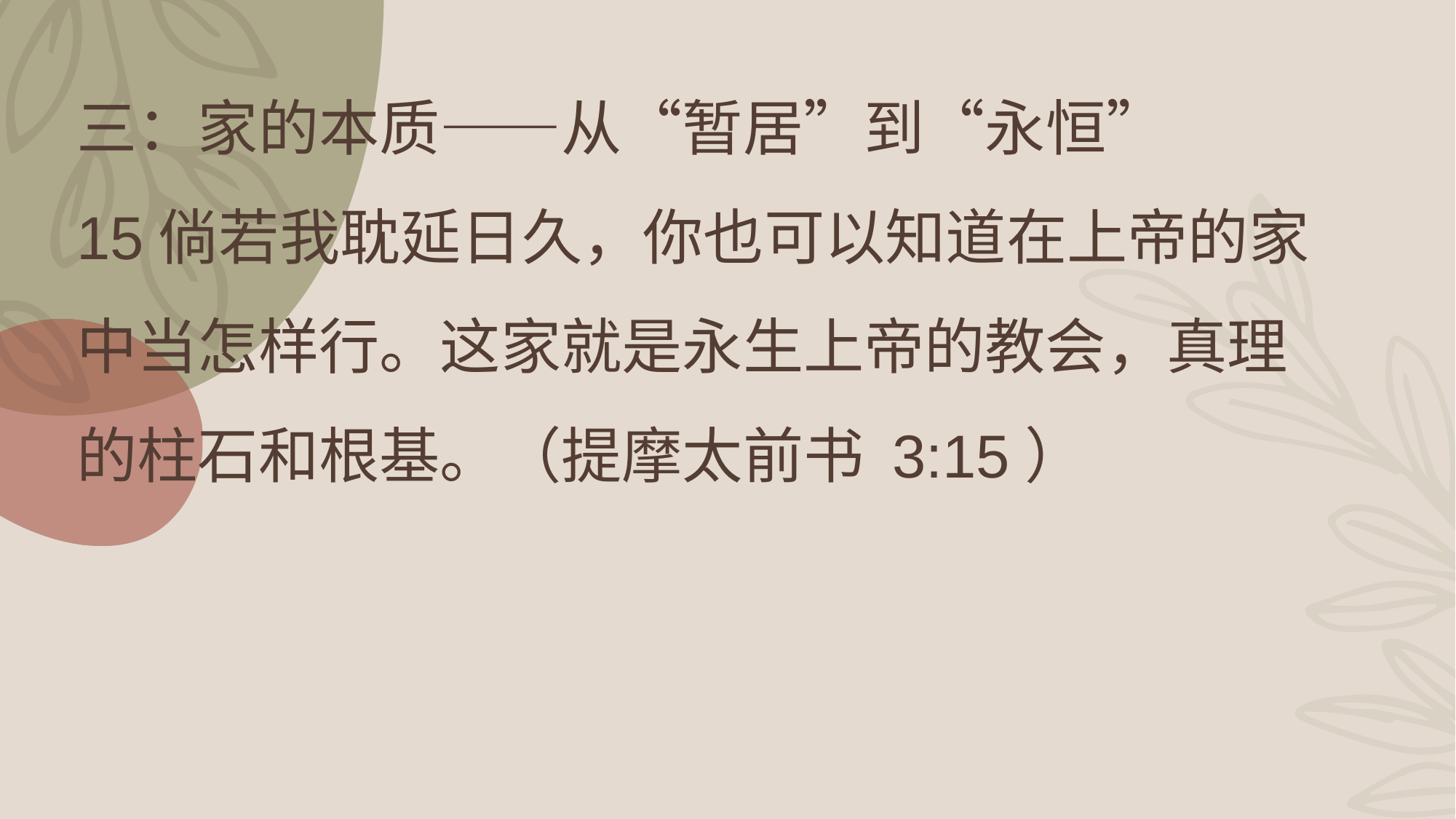

三：家的本质——从“暂居”到“永恒”
15倘若我耽延日久，你也可以知道在上帝的家中当怎样行。这家就是永生上帝的教会，真理的柱石和根基。（提摩太前书 3:15）